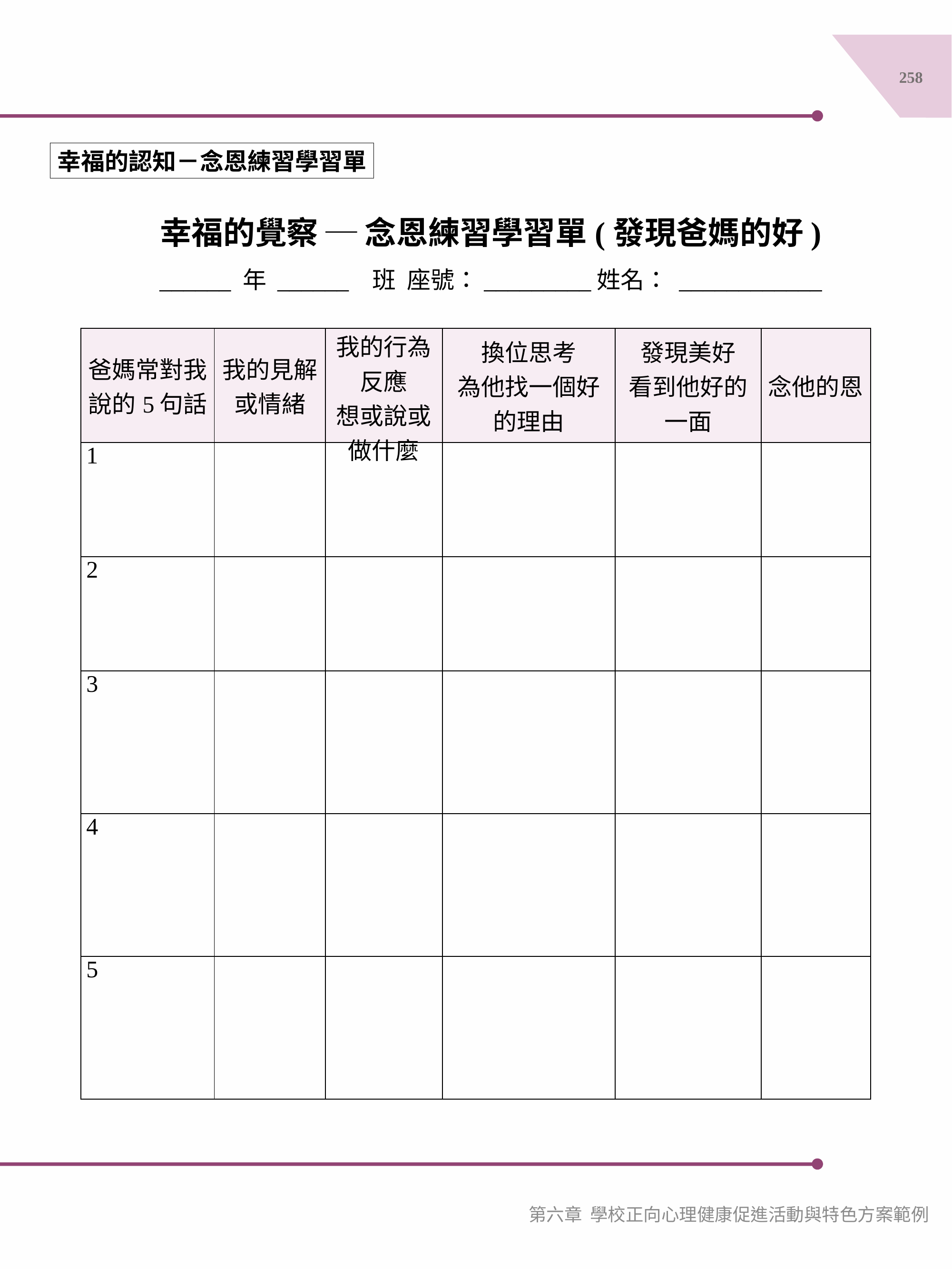

258
幸福的認知－念恩練習學習單
幸福的覺察 ─ 念恩練習學習單(發現爸媽的好)
______ 年 ______   班  座號：_________姓名： ____________
| 爸媽常對我說的5句話 | 我的見解 或情緒 | 我的行為反應 想或說或做什麼 | 換位思考 為他找一個好的理由 | 發現美好 看到他好的一面 | 念他的恩 |
| --- | --- | --- | --- | --- | --- |
| 1 |  |  |  |  |  |
| 2 |  |  |  |  |  |
| 3 |  |  |  |  |  |
| 4 |  |  |  |  |  |
| 5 |  |  |  |  |  |
第六章  學校正向心理健康促進活動與特色方案範例